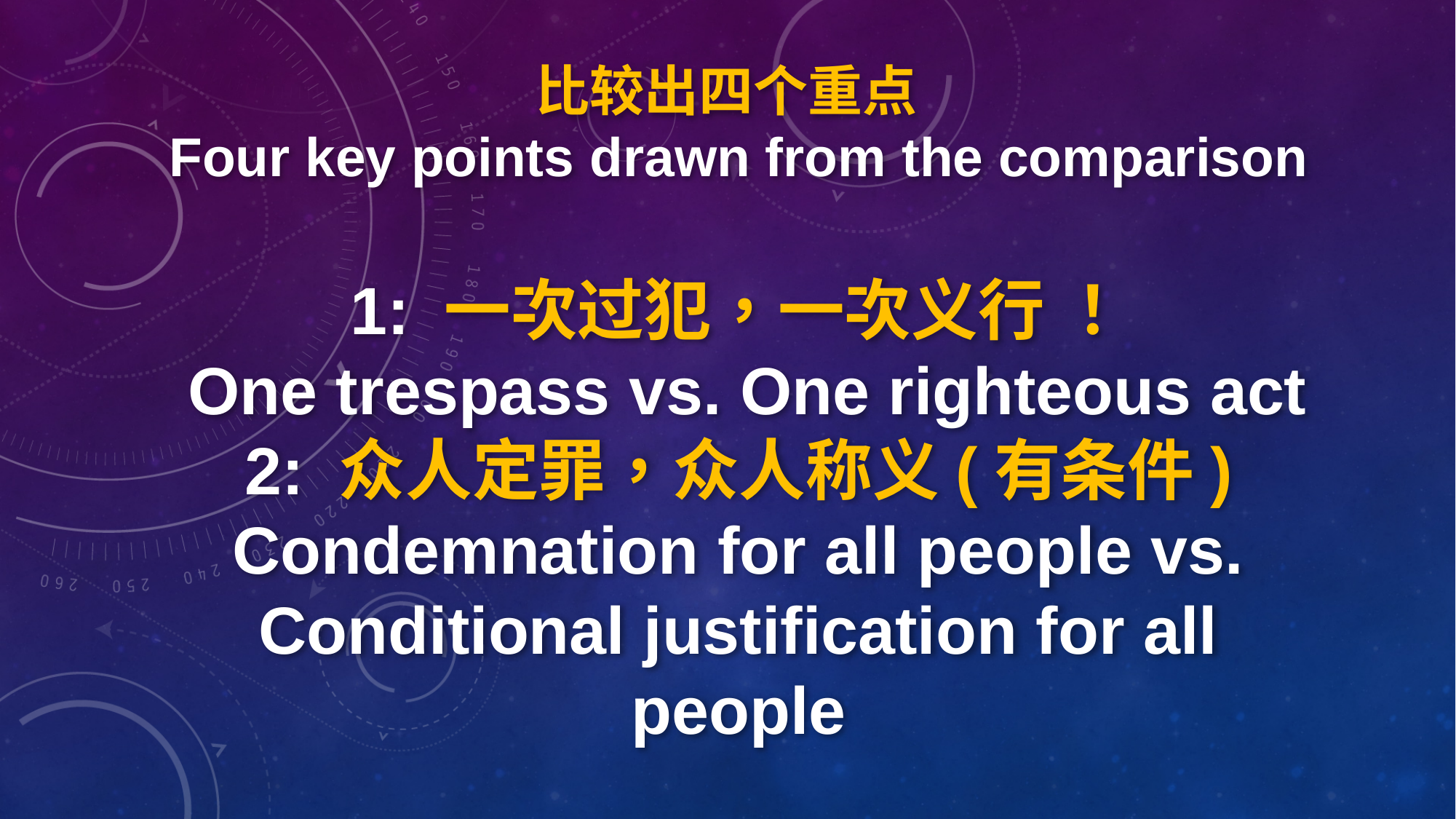

比较出四个重点
Four key points drawn from the comparison

1: 一次过犯，一次义行 ！
 One trespass vs. One righteous act
2: 众人定罪，众人称义(有条件) Condemnation for all people vs. Conditional justification for all people